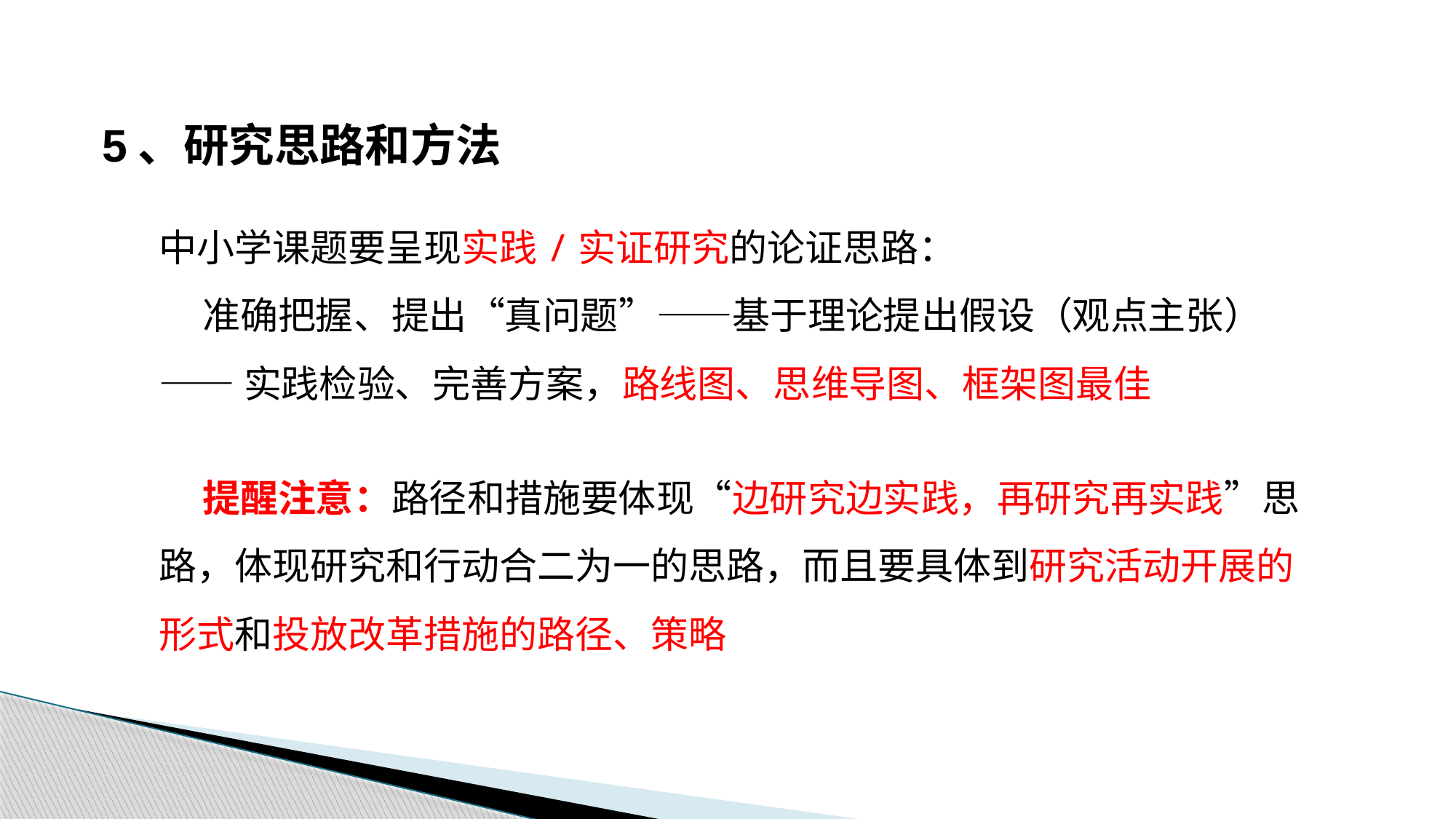

5、研究思路和方法
中小学课题要呈现实践/实证研究的论证思路：
    准确把握、提出“真问题”——基于理论提出假设（观点主张）
——实践检验、完善方案，路线图、思维导图、框架图最佳
    提醒注意：路径和措施要体现“边研究边实践，再研究再实践”思路，体现研究和行动合二为一的思路，而且要具体到研究活动开展的形式和投放改革措施的路径、策略